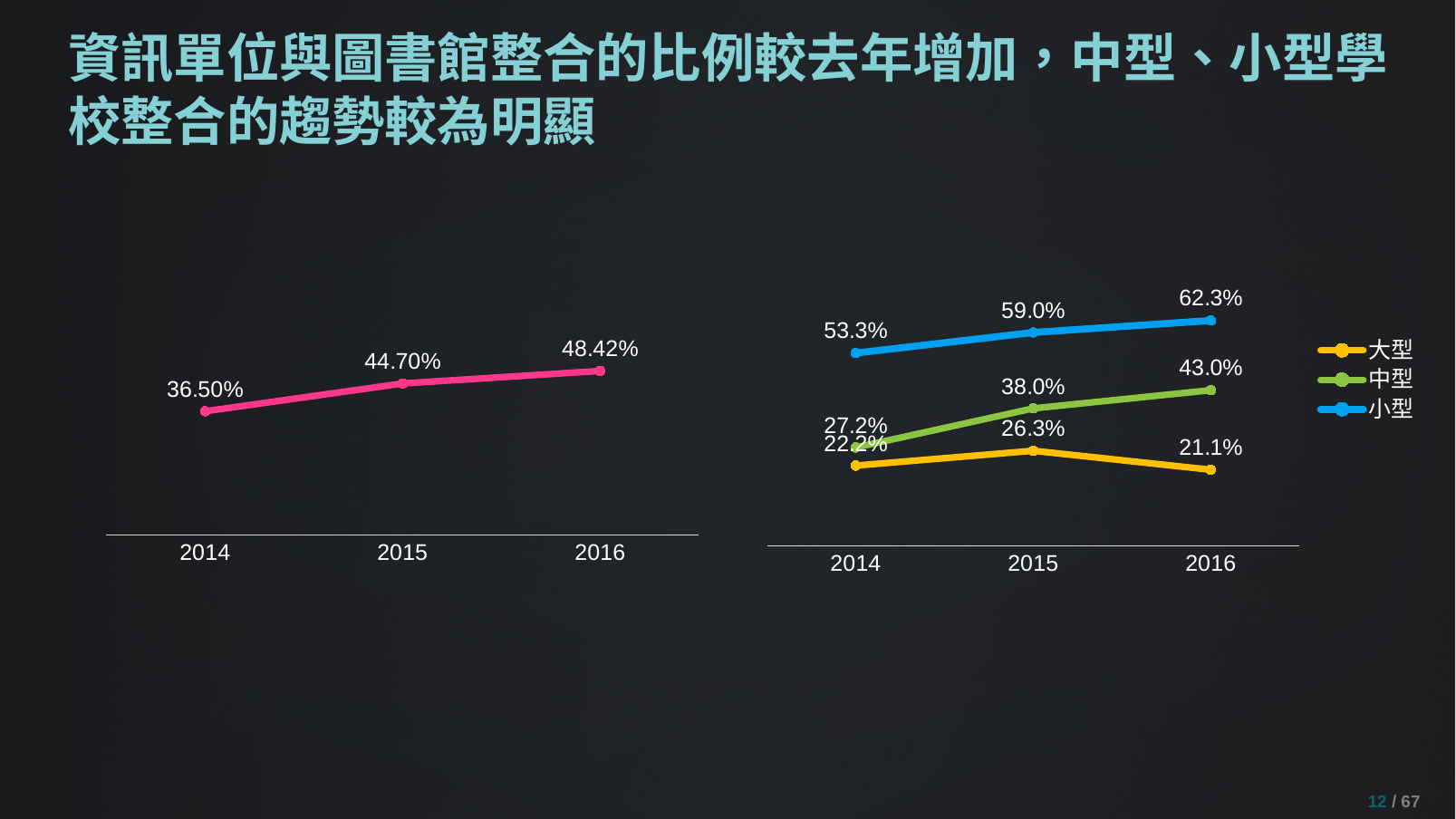

# 資訊單位與圖書館整合的比例較去年增加，中型、小型學校整合的趨勢較為明顯

### Chart

| Category | 有整合 |
|---|---|
| 2014 | 0.365 |
| 2015 | 0.447 |
| 2016 | 0.4842 |

### Chart

| Category | 大型 | 中型 | 小型 |
|---|---|---|---|
| 2014 | 0.222 | 0.272 | 0.533 |
| 2015 | 0.263 | 0.38 | 0.59 |
| 2016 | 0.210526315789474 | 0.430379746835443 | 0.622950819672131 |